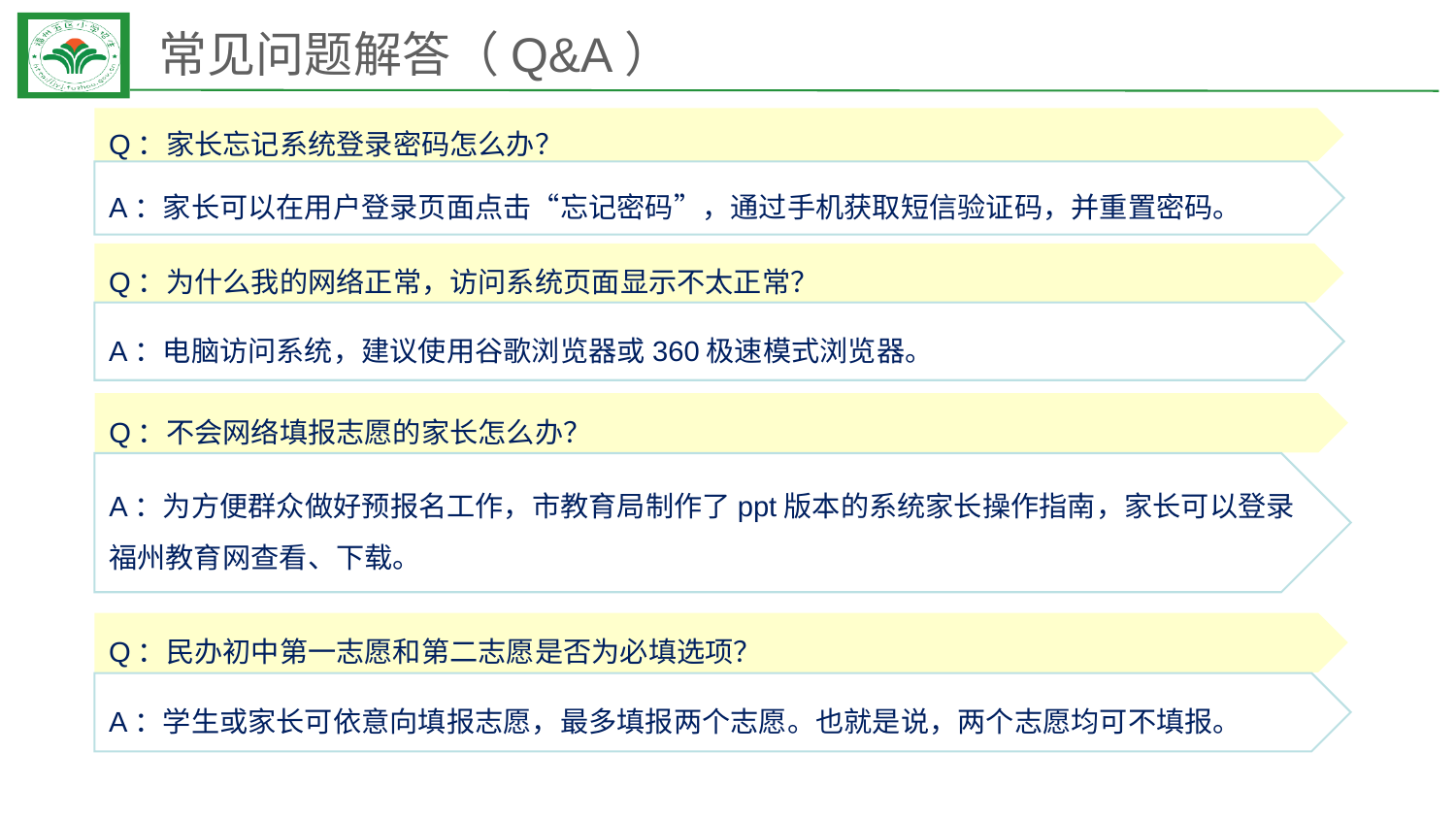

# 常见问题解答（Q&A）
Q：家长忘记系统登录密码怎么办？
A：家长可以在用户登录页面点击“忘记密码”，通过手机获取短信验证码，并重置密码。
Q：为什么我的网络正常，访问系统页面显示不太正常？
A：电脑访问系统，建议使用谷歌浏览器或360极速模式浏览器。
Q：不会网络填报志愿的家长怎么办？
A：为方便群众做好预报名工作，市教育局制作了ppt版本的系统家长操作指南，家长可以登录福州教育网查看、下载。
Q：民办初中第一志愿和第二志愿是否为必填选项？
A：学生或家长可依意向填报志愿，最多填报两个志愿。也就是说，两个志愿均可不填报。